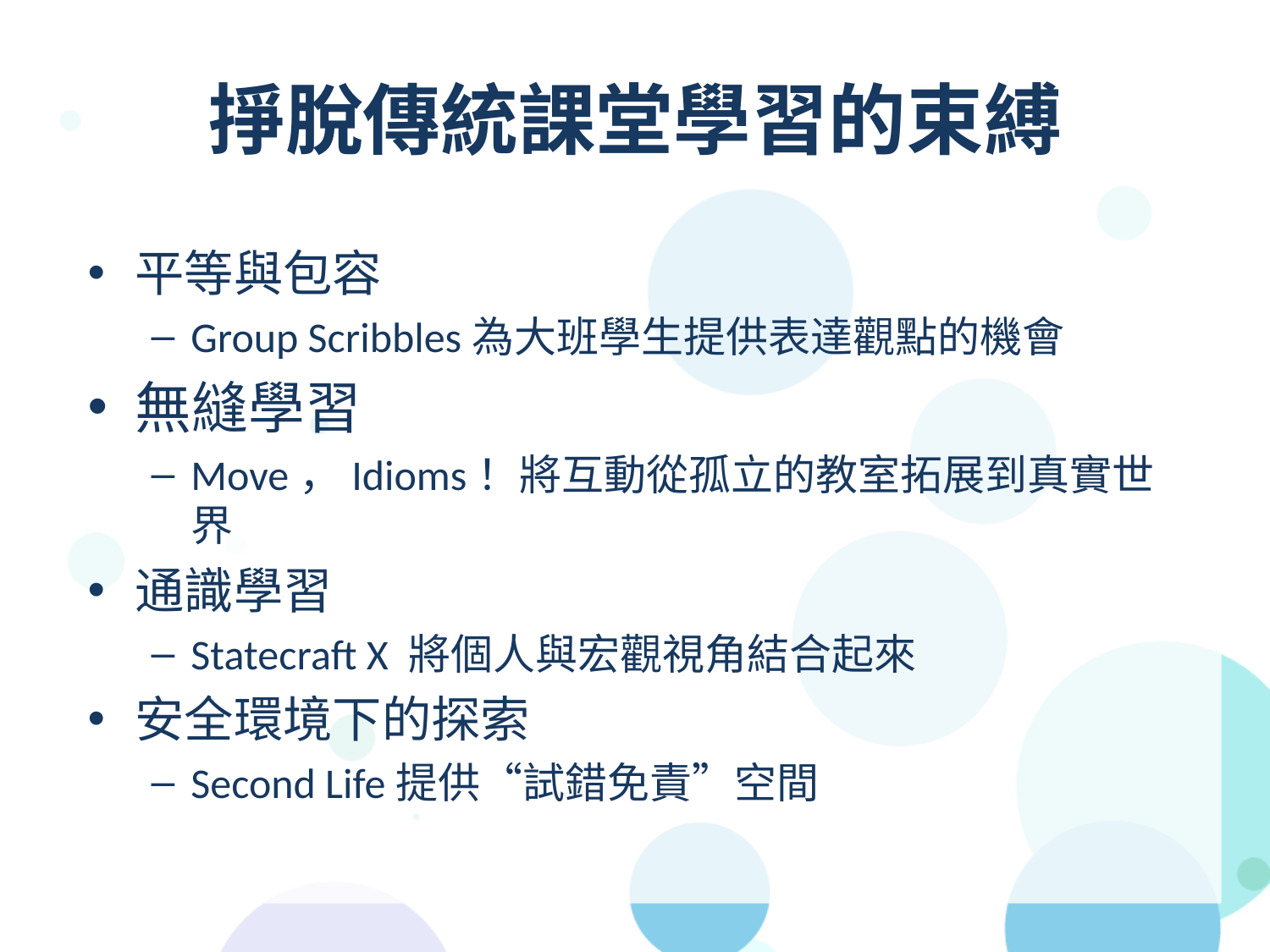

# 掙脫傳統課堂學習的束縛
平等與包容
Group Scribbles為大班學生提供表達觀點的機會
無縫學習
Move，Idioms！將互動從孤立的教室拓展到真實世界
通識學習
Statecraft X 將個人與宏觀視角結合起來
安全環境下的探索
Second Life提供“試錯免責”空間